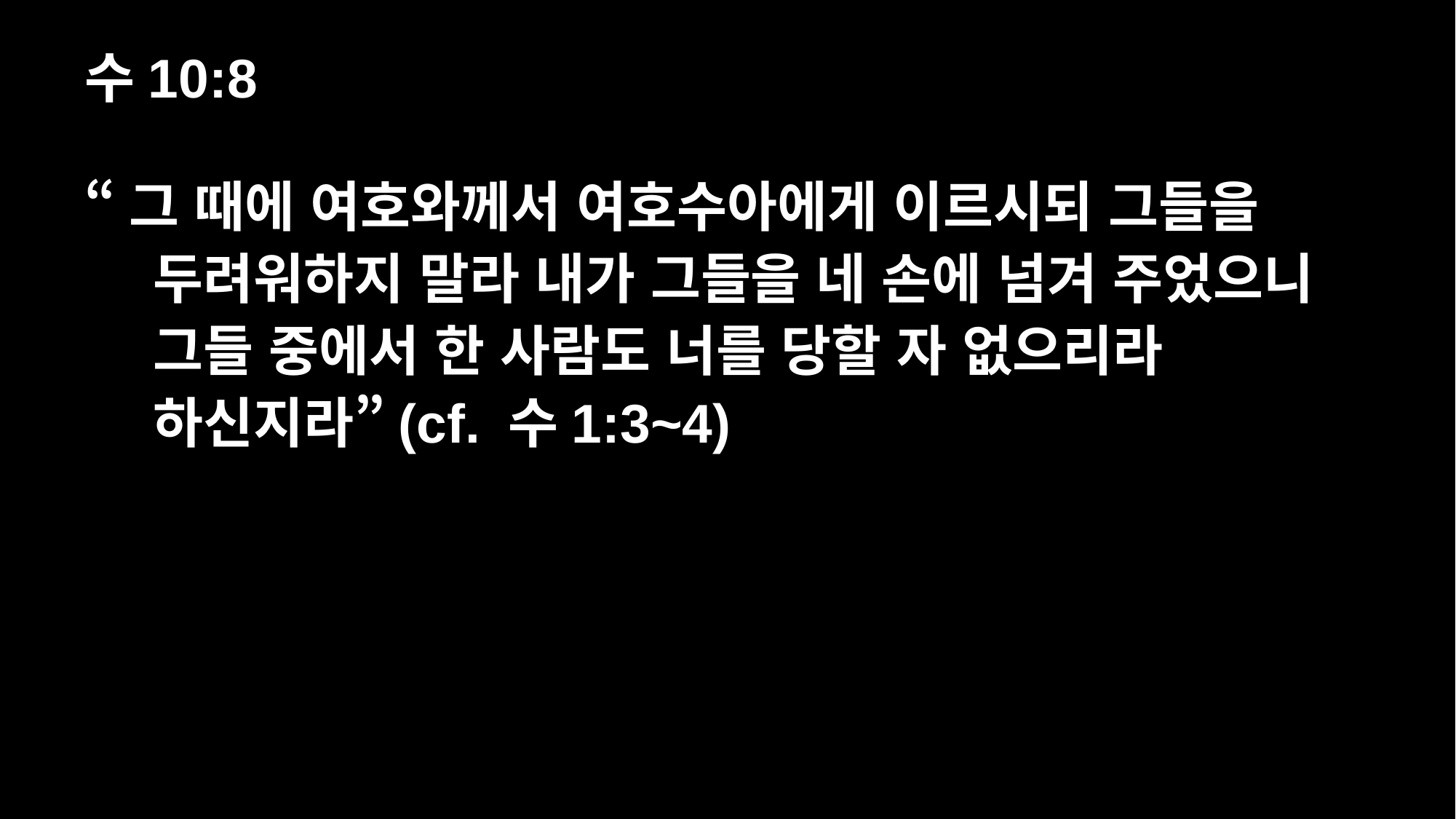

수10:8
“그 때에 여호와께서 여호수아에게 이르시되 그들을 두려워하지 말라 내가 그들을 네 손에 넘겨 주었으니 그들 중에서 한 사람도 너를 당할 자 없으리라 하신지라”(cf. 수1:3~4)